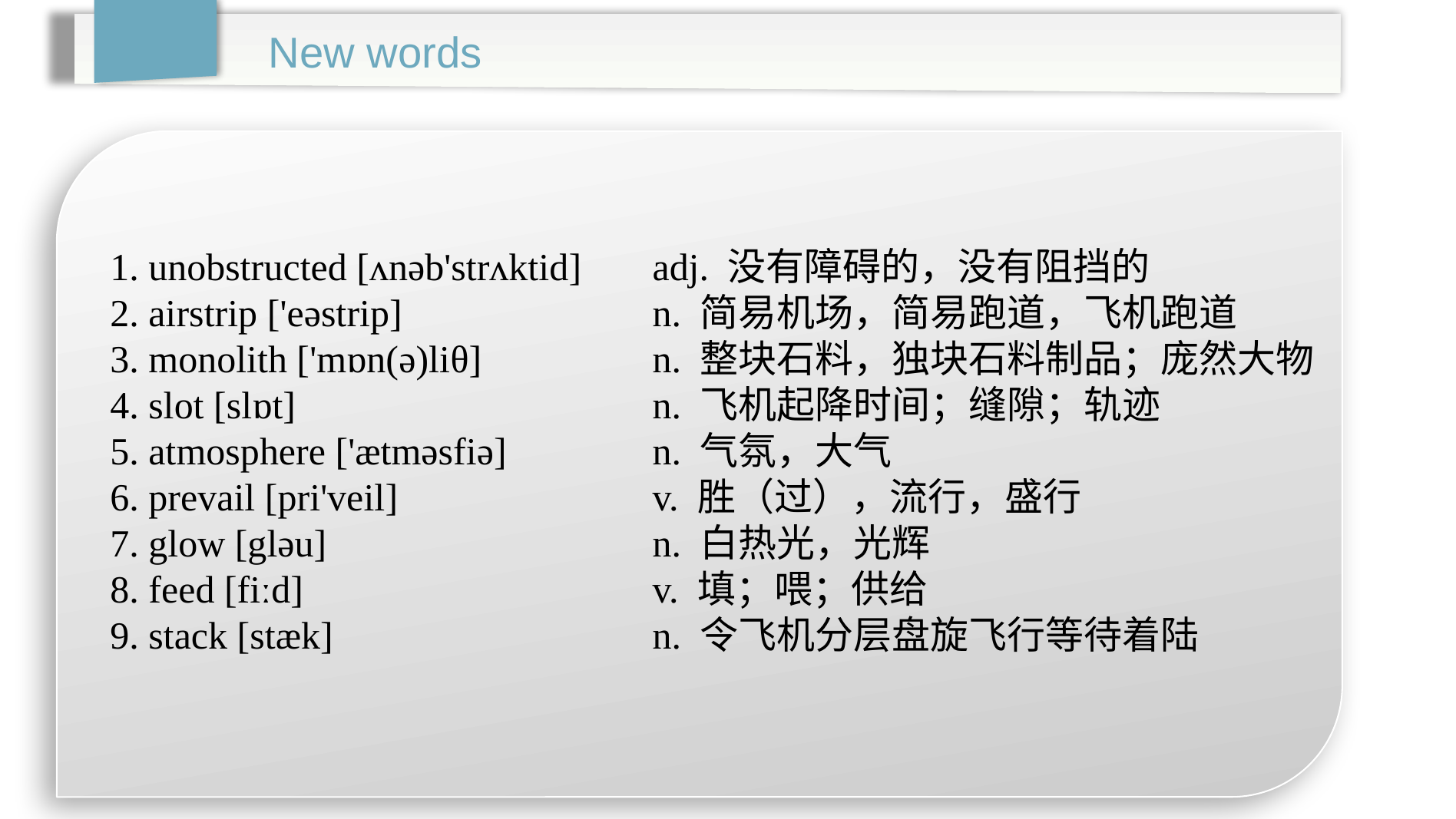

New words

1. unobstructed [ʌnəb'strʌktid]	adj. 没有障碍的，没有阻挡的
2. airstrip ['eəstrip]			n. 简易机场，简易跑道，飞机跑道
3. monolith ['mɒn(ə)liθ]		n. 整块石料，独块石料制品；庞然大物
4. slot [slɒt]				n. 飞机起降时间；缝隙；轨迹
5. atmosphere ['ætməsfiə]		n. 气氛，大气
6. prevail [pri'veil]			v. 胜（过），流行，盛行
7. glow [gləu]			n. 白热光，光辉
8. feed [fiːd]				v. 填；喂；供给
9. stack [stæk]			n. 令飞机分层盘旋飞行等待着陆